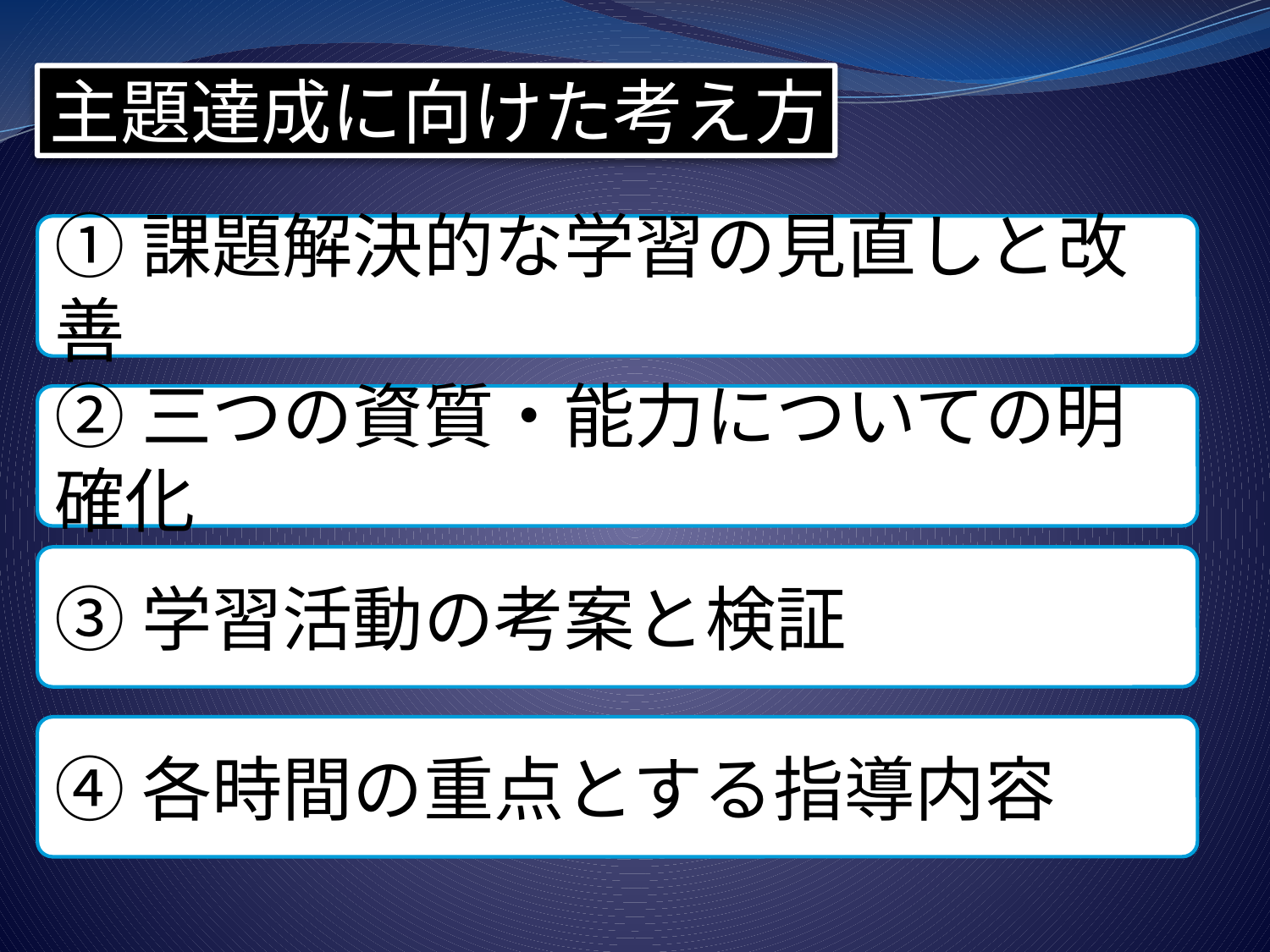

主題達成に向けた考え方
①課題解決的な学習の見直しと改善
②三つの資質・能力についての明確化
③学習活動の考案と検証
④各時間の重点とする指導内容